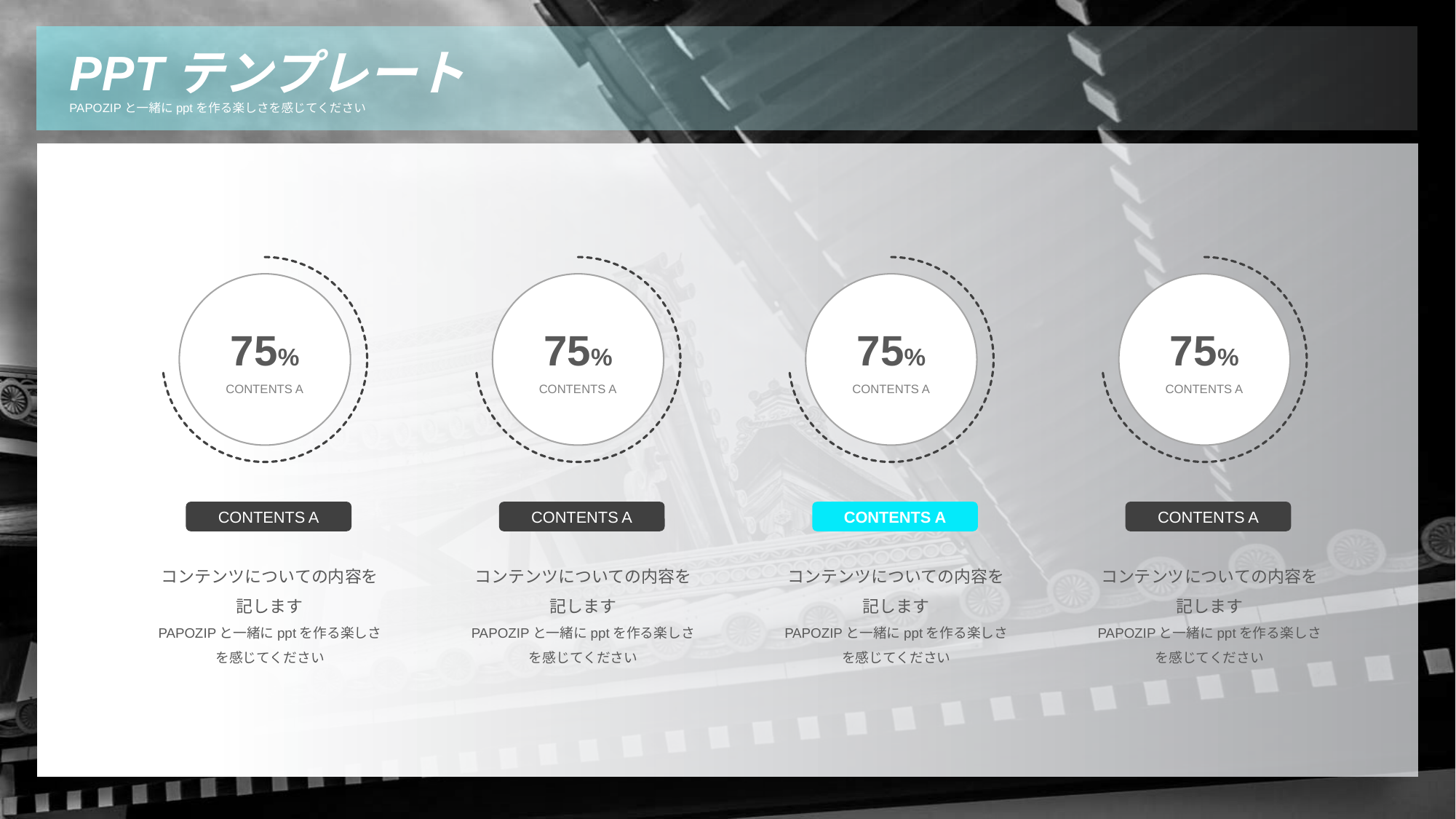

PPTテンプレート
PAPOZIPと一緒にpptを作る楽しさを感じてください

75%
CONTENTS A
75%
CONTENTS A
75%
CONTENTS A
75%
CONTENTS A
CONTENTS A
CONTENTS A
CONTENTS A
CONTENTS A
コンテンツについての内容を記します
PAPOZIPと一緒にpptを作る楽しさを感じてください
コンテンツについての内容を記します
PAPOZIPと一緒にpptを作る楽しさを感じてください
コンテンツについての内容を記します
PAPOZIPと一緒にpptを作る楽しさを感じてください
コンテンツについての内容を記します
PAPOZIPと一緒にpptを作る楽しさを感じてください